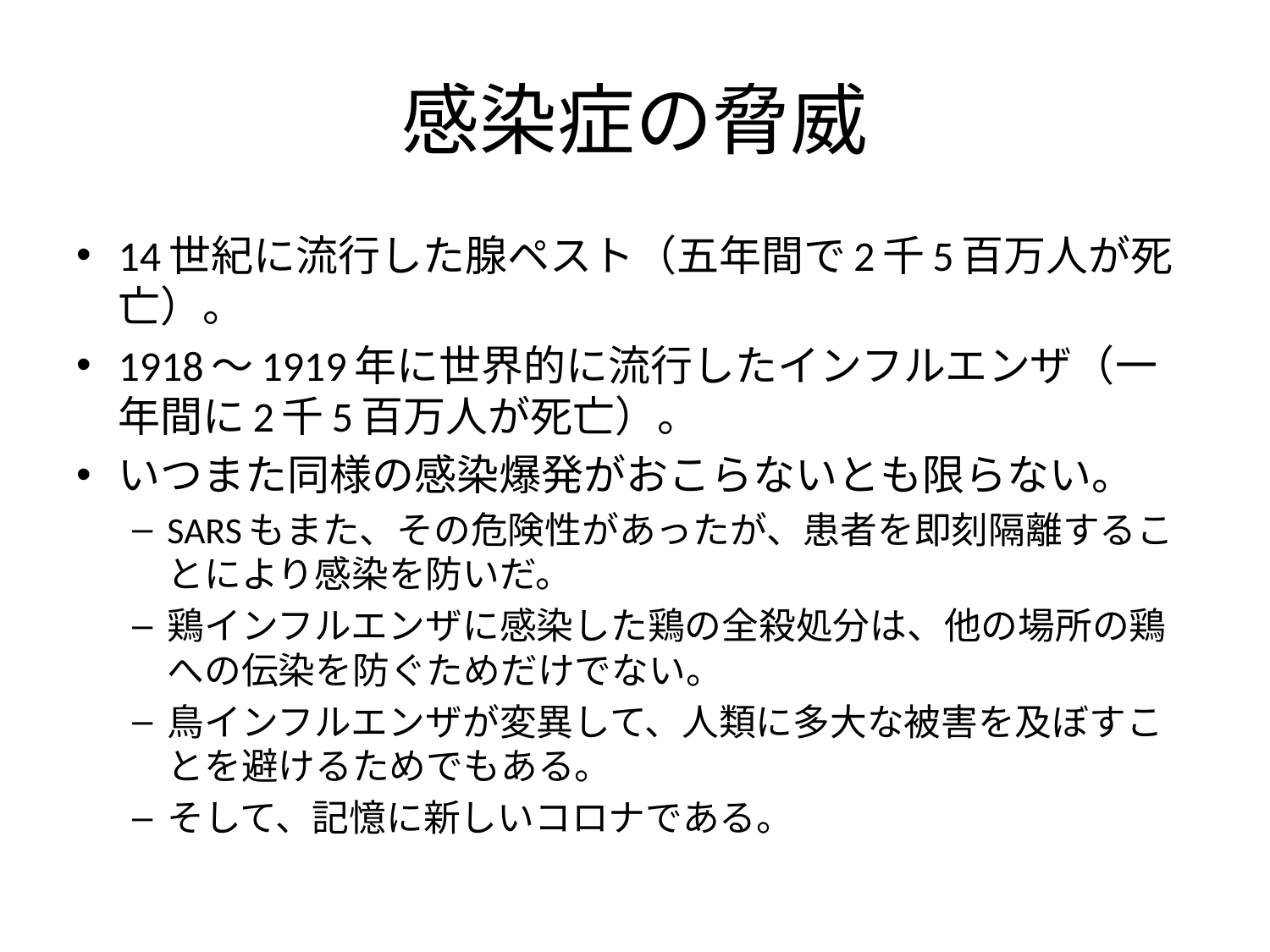

# 感染症の脅威
14世紀に流行した腺ペスト（五年間で2千5百万人が死亡）。
1918～1919年に世界的に流行したインフルエンザ（一年間に2千5百万人が死亡）。
いつまた同様の感染爆発がおこらないとも限らない。
SARSもまた、その危険性があったが、患者を即刻隔離することにより感染を防いだ。
鶏インフルエンザに感染した鶏の全殺処分は、他の場所の鶏への伝染を防ぐためだけでない。
鳥インフルエンザが変異して、人類に多大な被害を及ぼすことを避けるためでもある。
そして、記憶に新しいコロナである。